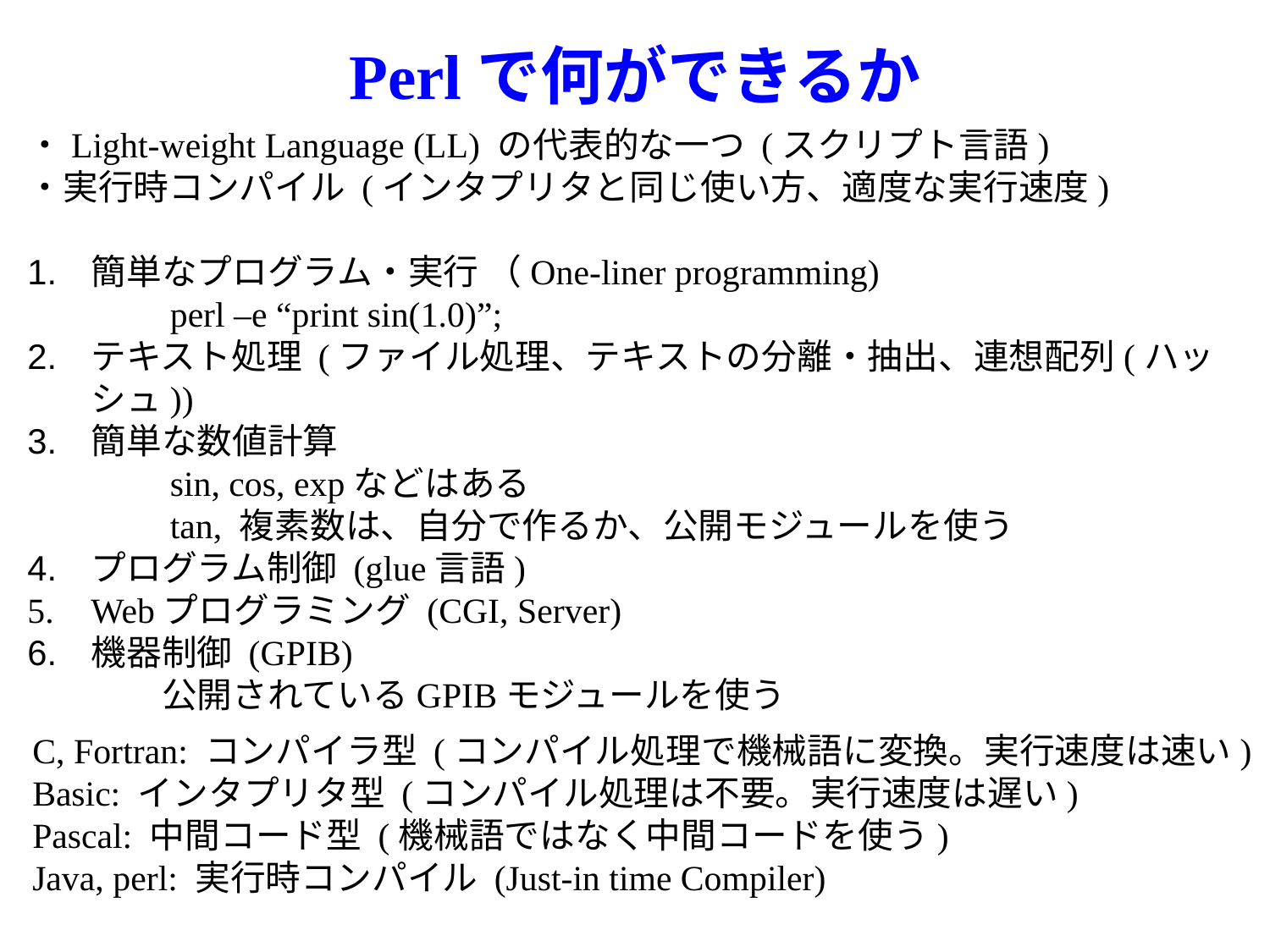

# Perlで何ができるか
・Light-weight Language (LL) の代表的な一つ (スクリプト言語)
・実行時コンパイル (インタプリタと同じ使い方、適度な実行速度)

簡単なプログラム・実行 （One-liner programming)
　　perl –e “print sin(1.0)”;
テキスト処理 (ファイル処理、テキストの分離・抽出、連想配列(ハッシュ))
簡単な数値計算
　　sin, cos, expなどはある
　　tan, 複素数は、自分で作るか、公開モジュールを使う
プログラム制御 (glue言語)
Webプログラミング (CGI, Server)
機器制御 (GPIB)
　　公開されているGPIBモジュールを使う
C, Fortran: コンパイラ型 (コンパイル処理で機械語に変換。実行速度は速い)
Basic: インタプリタ型 (コンパイル処理は不要。実行速度は遅い)
Pascal: 中間コード型 (機械語ではなく中間コードを使う)
Java, perl: 実行時コンパイル (Just-in time Compiler)